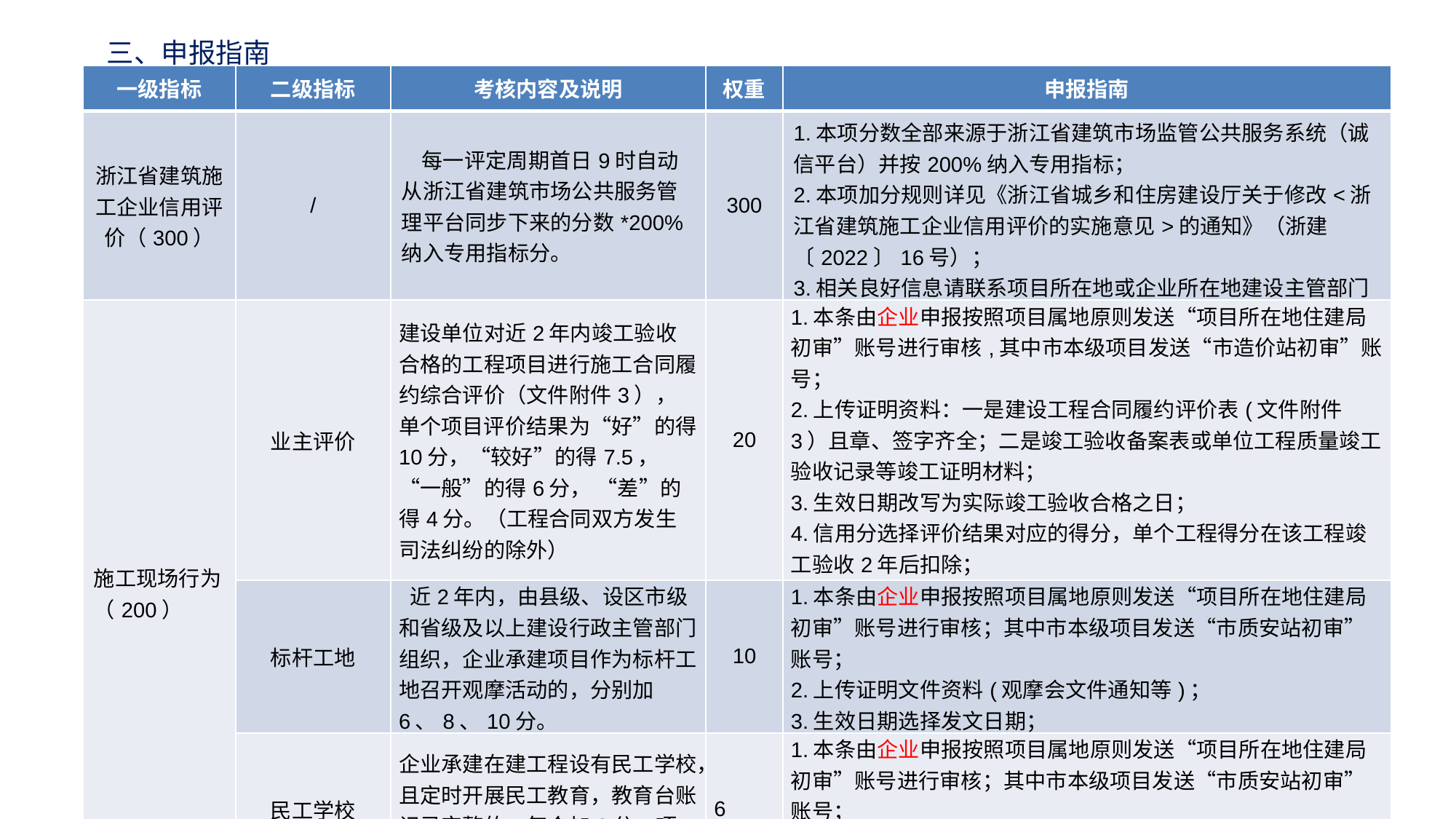

三、申报指南

| 一级指标 | 二级指标 | 考核内容及说明 | 权重 | 申报指南 |
| --- | --- | --- | --- | --- |
| 浙江省建筑施工企业信用评价（300） | / | 每一评定周期首日9时自动从浙江省建筑市场公共服务管理平台同步下来的分数\*200%纳入专用指标分。 | 300 | 1.本项分数全部来源于浙江省建筑市场监管公共服务系统（诚信平台）并按200%纳入专用指标； 2.本项加分规则详见《浙江省城乡和住房建设厅关于修改<浙江省建筑施工企业信用评价的实施意见>的通知》（浙建〔2022〕16号）； 3.相关良好信息请联系项目所在地或企业所在地建设主管部门采集录入，无需企业申报。（联系方式见附件2）。 |
| 施工现场行为（200） | 业主评价 | 建设单位对近2年内竣工验收合格的工程项目进行施工合同履约综合评价（文件附件3），单个项目评价结果为“好”的得10分，“较好”的得7.5，“一般”的得6分， “差”的得4分。（工程合同双方发生司法纠纷的除外） | 20 | 1.本条由企业申报按照项目属地原则发送“项目所在地住建局初审”账号进行审核,其中市本级项目发送“市造价站初审”账号； 2.上传证明资料：一是建设工程合同履约评价表(文件附件3）且章、签字齐全；二是竣工验收备案表或单位工程质量竣工验收记录等竣工证明材料； 3.生效日期改写为实际竣工验收合格之日； 4.信用分选择评价结果对应的得分，单个工程得分在该工程竣工验收2年后扣除； 5.同时系统也会自动抓取浙江省建筑市场监管公共服务系统（诚信平台）项目竣工时间，并以此计算有效期。 |
|  | 标杆工地 | 近2年内，由县级、设区市级和省级及以上建设行政主管部门组织，企业承建项目作为标杆工地召开观摩活动的，分别加6、8、10分。 | 10 | 1.本条由企业申报按照项目属地原则发送“项目所在地住建局初审”账号进行审核；其中市本级项目发送“市质安站初审”账号； 2.上传证明文件资料(观摩会文件通知等)； 3.生效日期选择发文日期； 4.信用分选择对应级别得分。 |
|  | 民工学校 | 企业承建在建工程设有民工学校，且定时开展民工教育，教育台账记录完整的，每个加3分，项目竣工验收合格后扣除。 | 6 | 1.本条由企业申报按照项目属地原则发送“项目所在地住建局初审”账号进行审核；其中市本级项目发送“市质安站初审”账号； 2.上传证明资料（相关制度、教育台账、现场照片等）； 3.生效日期选择申报日； 4.信用分选择3分，系统自动抓取到竣工时间后扣除。 |